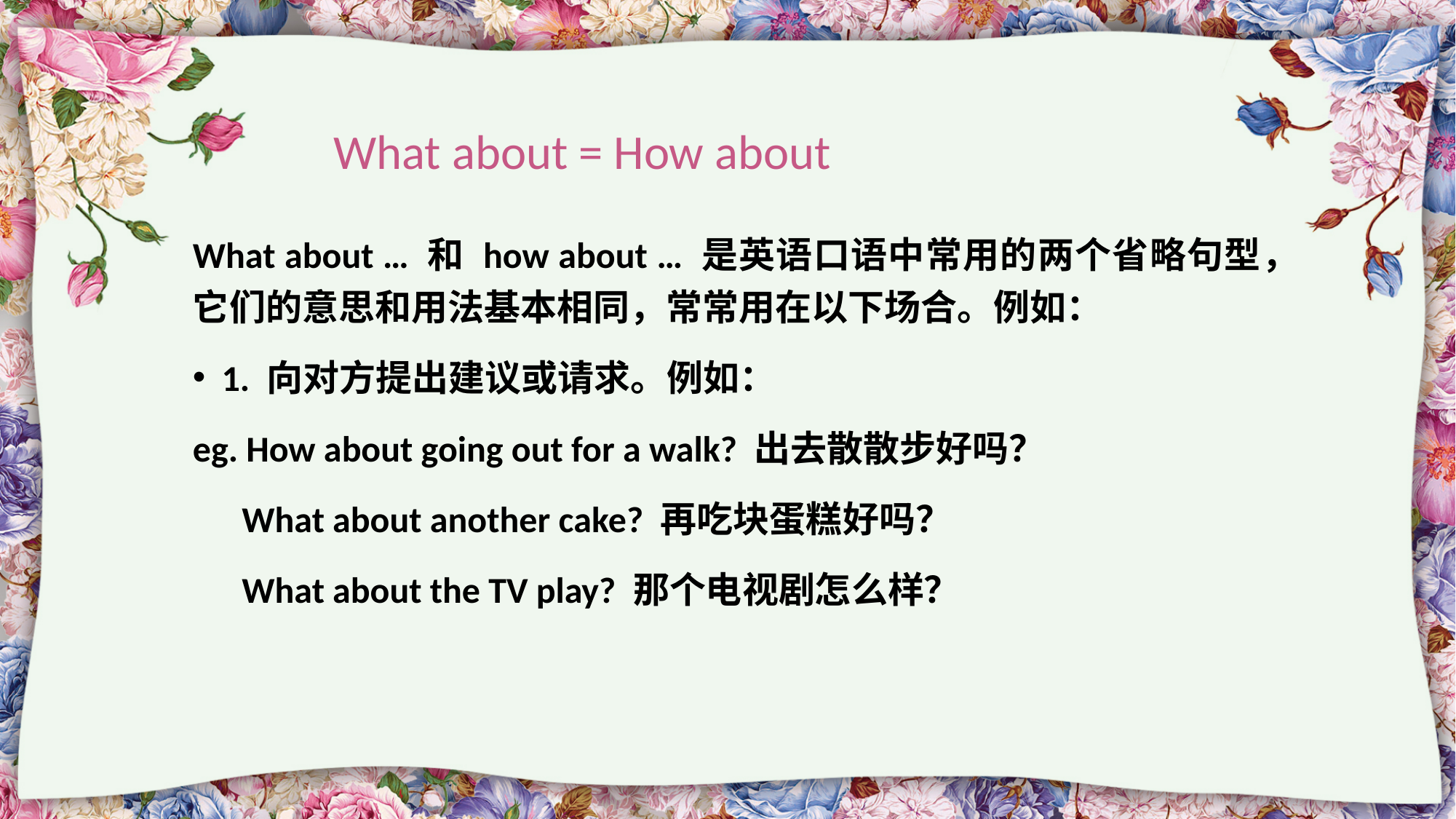

# What about = How about
What about … 和 how about … 是英语口语中常用的两个省略句型，它们的意思和用法基本相同，常常用在以下场合。例如：
 1. 向对方提出建议或请求。例如：
eg. How about going out for a walk? 出去散散步好吗？
      What about another cake? 再吃块蛋糕好吗？
      What about the TV play? 那个电视剧怎么样？